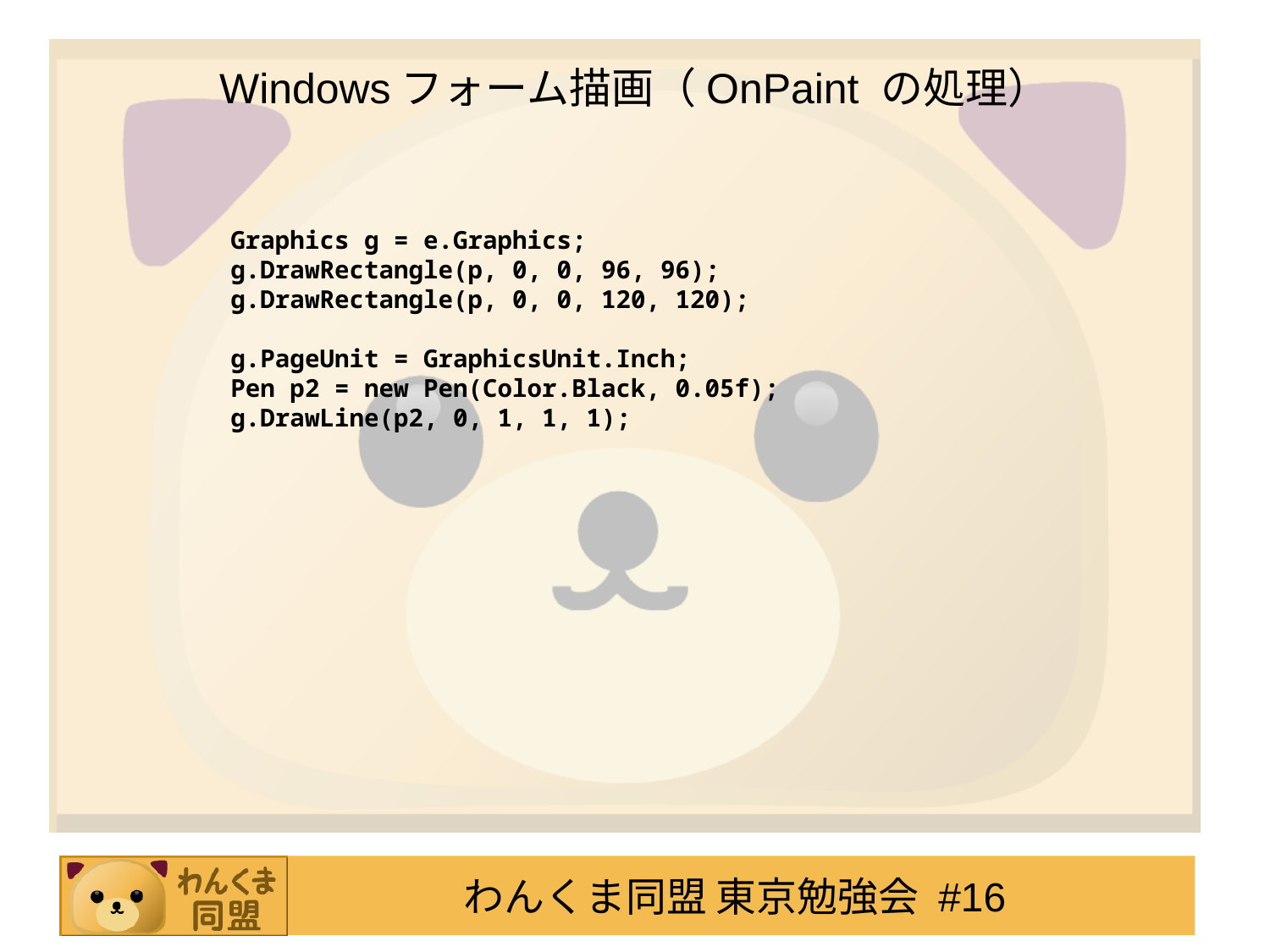

# Windowsフォーム描画（OnPaint の処理）
Graphics g = e.Graphics;
g.DrawRectangle(p, 0, 0, 96, 96);
g.DrawRectangle(p, 0, 0, 120, 120);

g.PageUnit = GraphicsUnit.Inch;
Pen p2 = new Pen(Color.Black, 0.05f);
g.DrawLine(p2, 0, 1, 1, 1);